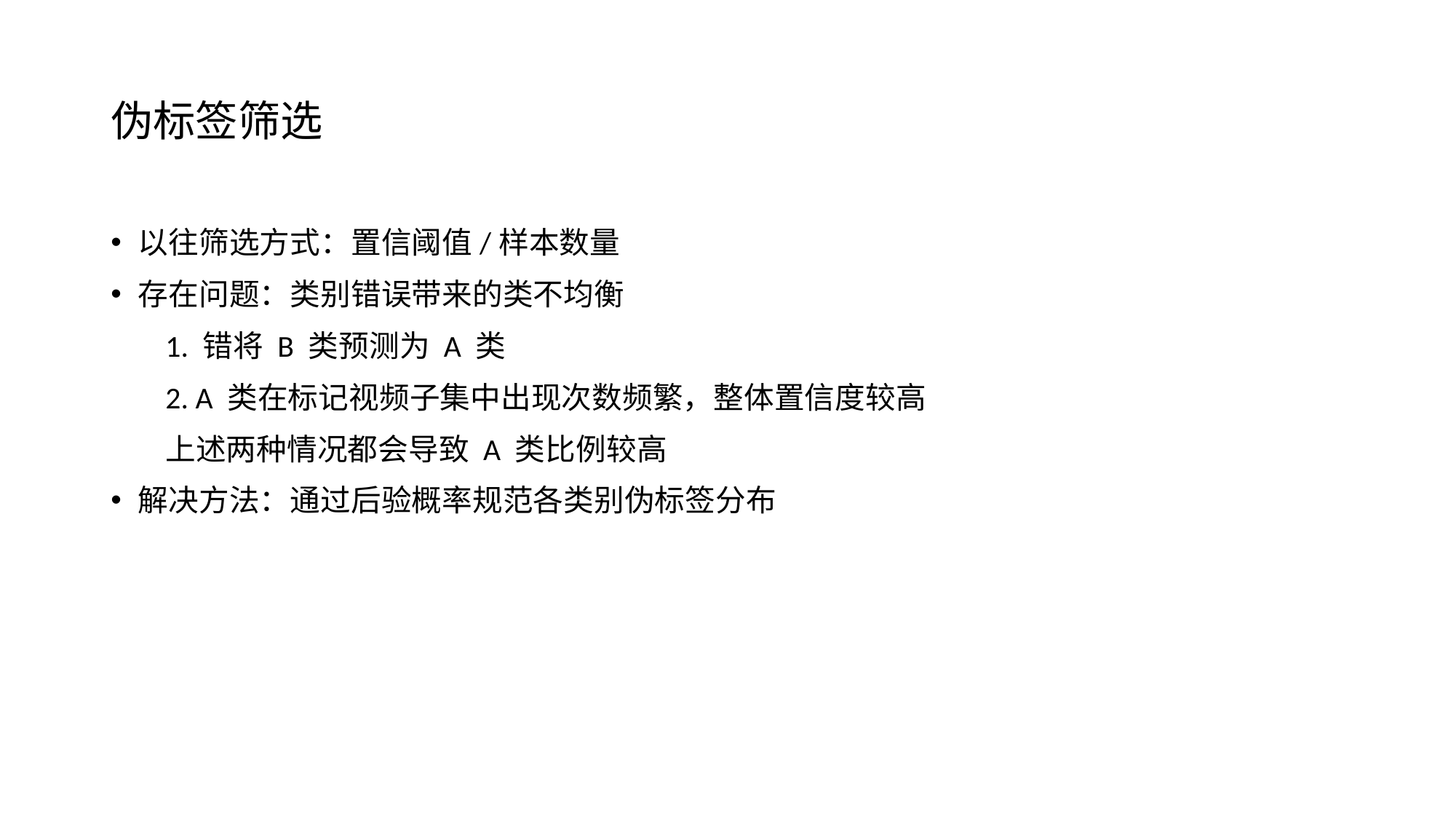

# 伪标签筛选
以往筛选方式：置信阈值/样本数量
存在问题：类别错误带来的类不均衡
1. 错将 B 类预测为 A 类
2. A 类在标记视频子集中出现次数频繁，整体置信度较高
上述两种情况都会导致 A 类比例较高
解决方法：通过后验概率规范各类别伪标签分布